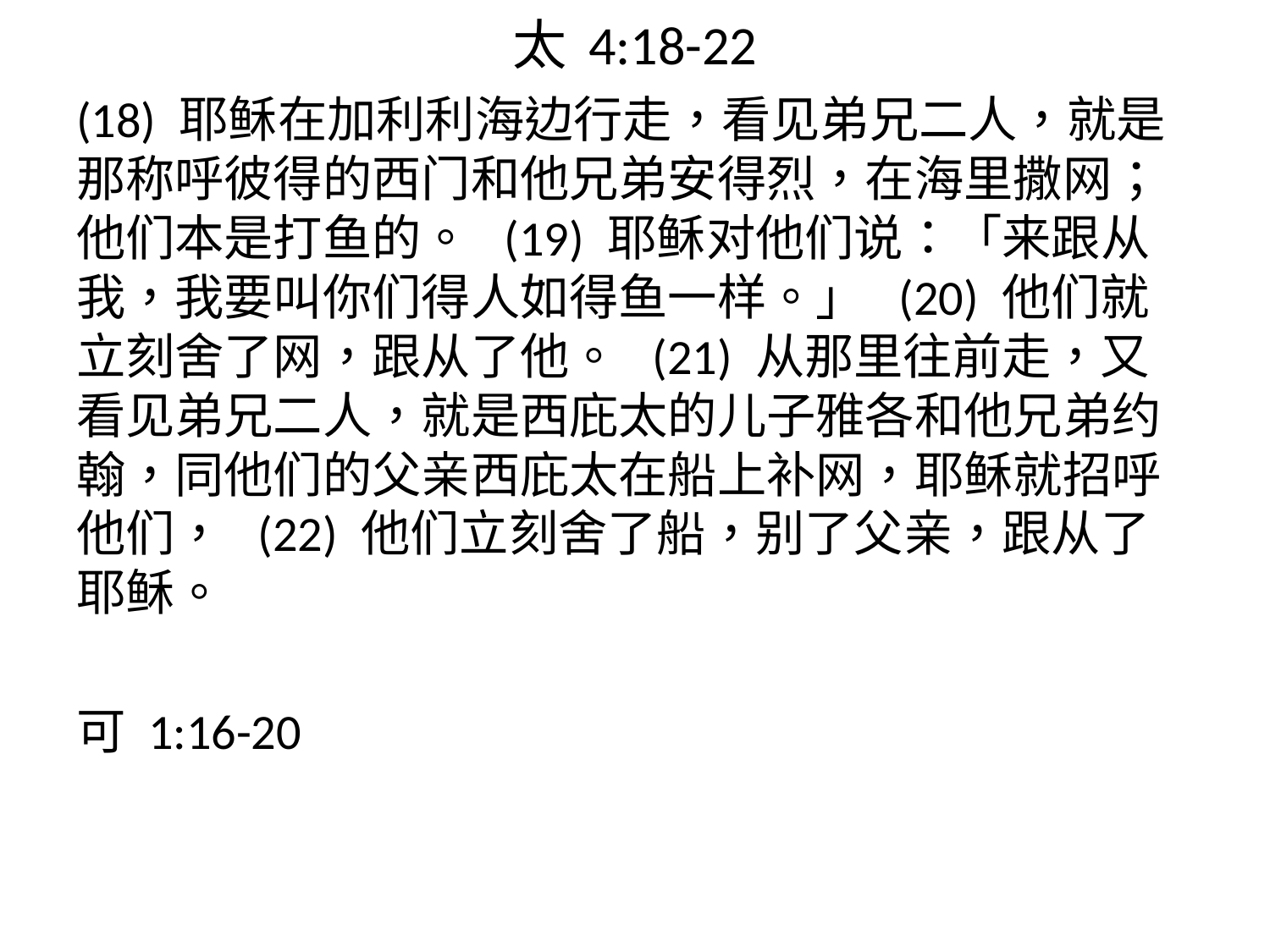

# 太 4:18-22
(18) 耶稣在加利利海边行走，看见弟兄二人，就是那称呼彼得的西门和他兄弟安得烈，在海里撒网；他们本是打鱼的。  (19) 耶稣对他们说：「来跟从我，我要叫你们得人如得鱼一样。」  (20) 他们就立刻舍了网，跟从了他。  (21) 从那里往前走，又看见弟兄二人，就是西庇太的儿子雅各和他兄弟约翰，同他们的父亲西庇太在船上补网，耶稣就招呼他们，  (22) 他们立刻舍了船，别了父亲，跟从了耶稣。

可 1:16-20